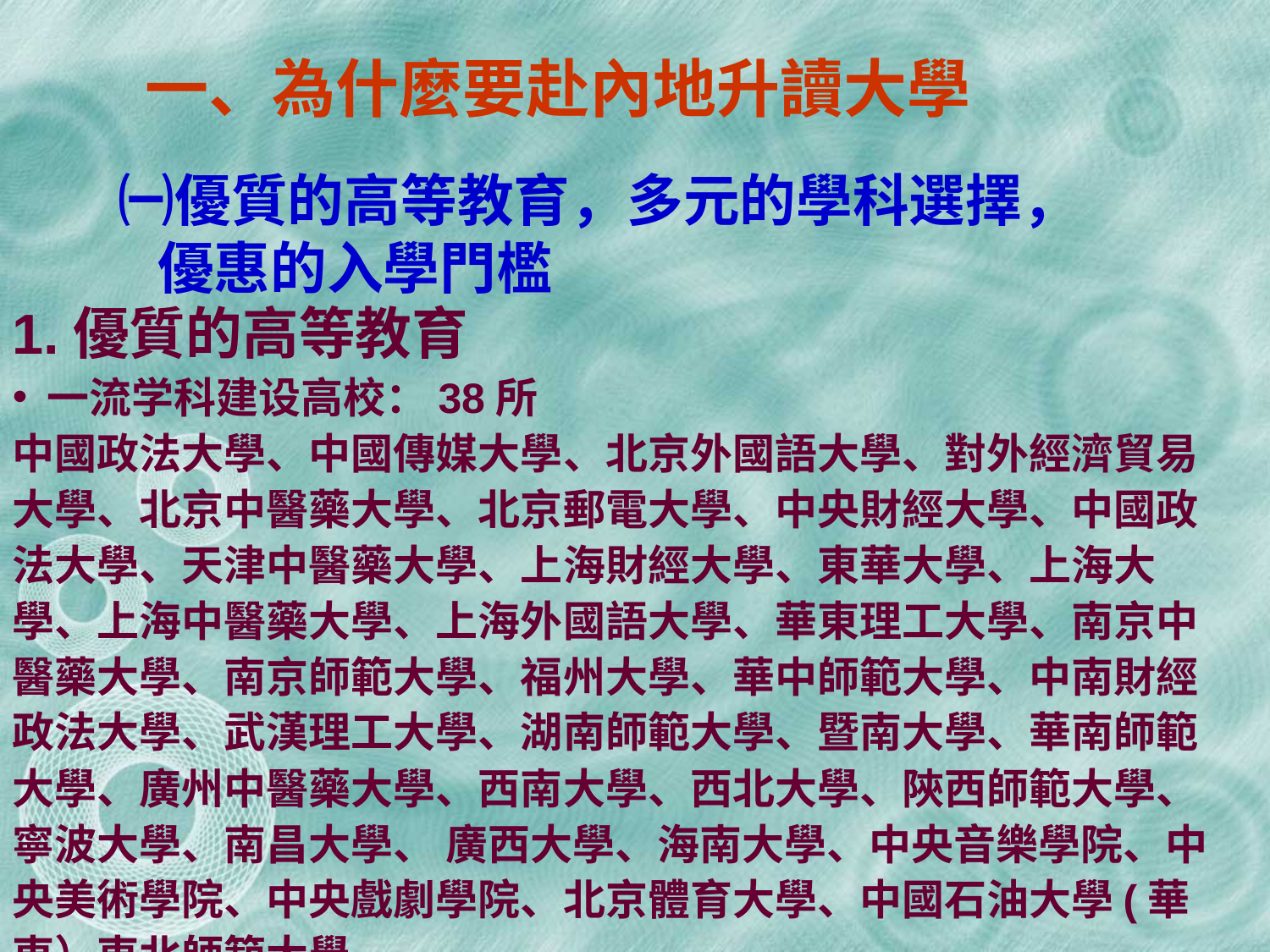

一、為什麼要赴內地升讀大學
㈠優質的高等教育，多元的學科選擇，
  優惠的入學門檻
1.優質的高等教育
 一流学科建设高校：38所
中國政法大學、中國傳媒大學、北京外國語大學、對外經濟貿易大學、北京中醫藥大學、北京郵電大學、中央財經大學、中國政法大學、天津中醫藥大學、上海財經大學、東華大學、上海大學、上海中醫藥大學、上海外國語大學、華東理工大學、南京中醫藥大學、南京師範大學、福州大學、華中師範大學、中南財經政法大學、武漢理工大學、湖南師範大學、暨南大學、華南師範大學、廣州中醫藥大學、西南大學、西北大學、陝西師範大學、寧波大學、南昌大學、 廣西大學、海南大學、中央音樂學院、中央美術學院、中央戲劇學院、北京體育大學、中國石油大學(華東）東北師範大學